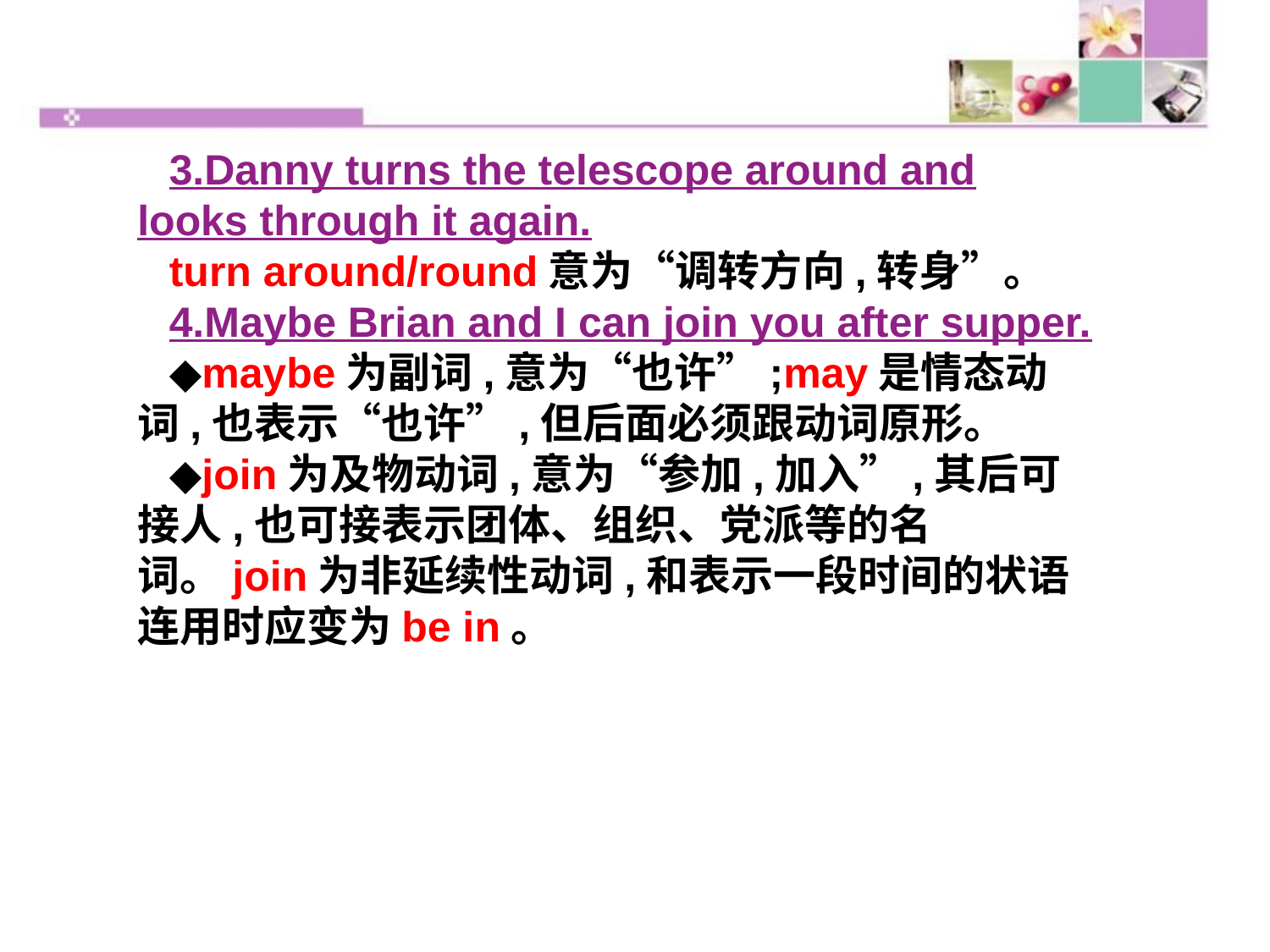

3.Danny turns the telescope around and looks through it again.
turn around/round意为“调转方向,转身”。
4.Maybe Brian and I can join you after supper.
◆maybe为副词,意为“也许”;may是情态动词,也表示“也许”,但后面必须跟动词原形。
◆join为及物动词,意为“参加,加入”,其后可接人,也可接表示团体、组织、党派等的名词。join为非延续性动词,和表示一段时间的状语连用时应变为be in。